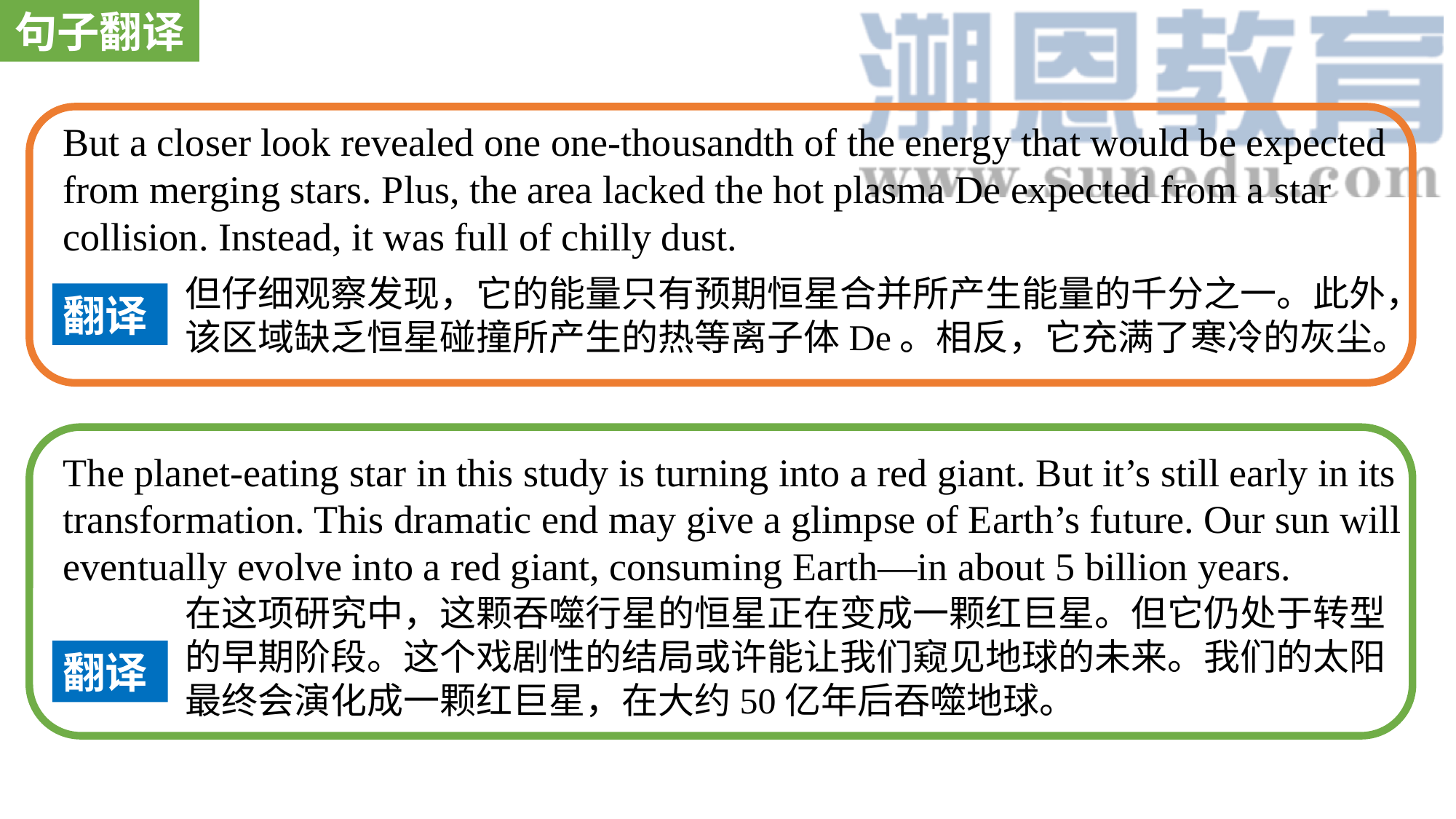

句子翻译

But a closer look revealed one one-thousandth of the energy that would be expected from merging stars. Plus, the area lacked the hot plasma De expected from a star collision. Instead, it was full of chilly dust.
但仔细观察发现，它的能量只有预期恒星合并所产生能量的千分之一。此外，该区域缺乏恒星碰撞所产生的热等离子体De。相反，它充满了寒冷的灰尘。
翻译

The planet-eating star in this study is turning into a red giant. But it’s still early in its transformation. This dramatic end may give a glimpse of Earth’s future. Our sun will eventually evolve into a red giant, consuming Earth—in about 5 billion years.
在这项研究中，这颗吞噬行星的恒星正在变成一颗红巨星。但它仍处于转型的早期阶段。这个戏剧性的结局或许能让我们窥见地球的未来。我们的太阳最终会演化成一颗红巨星，在大约50亿年后吞噬地球。
翻译